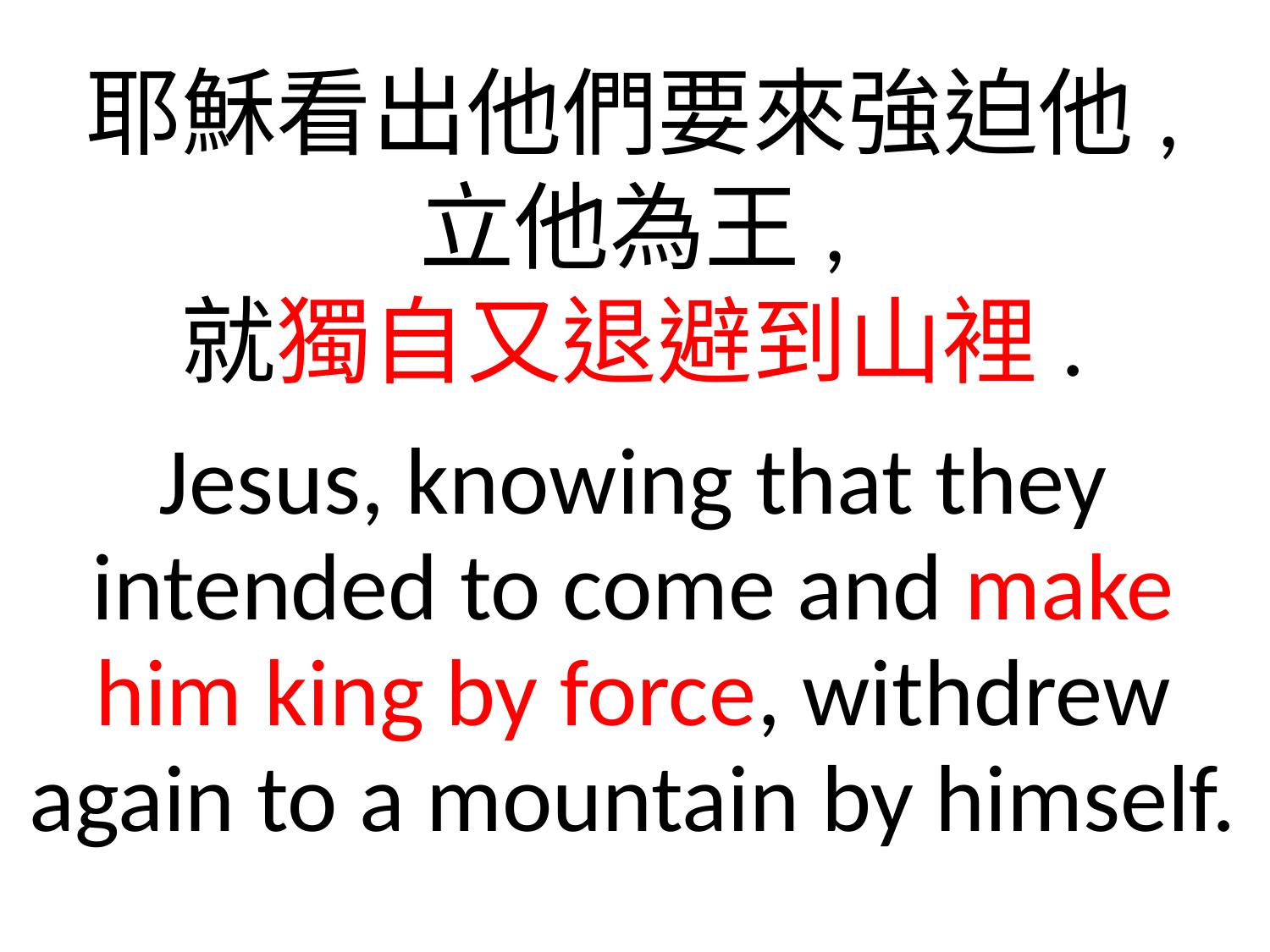

耶穌看出他們要來強迫他,
立他為王,
就獨自又退避到山裡.
Jesus, knowing that they intended to come and make him king by force, withdrew again to a mountain by himself.